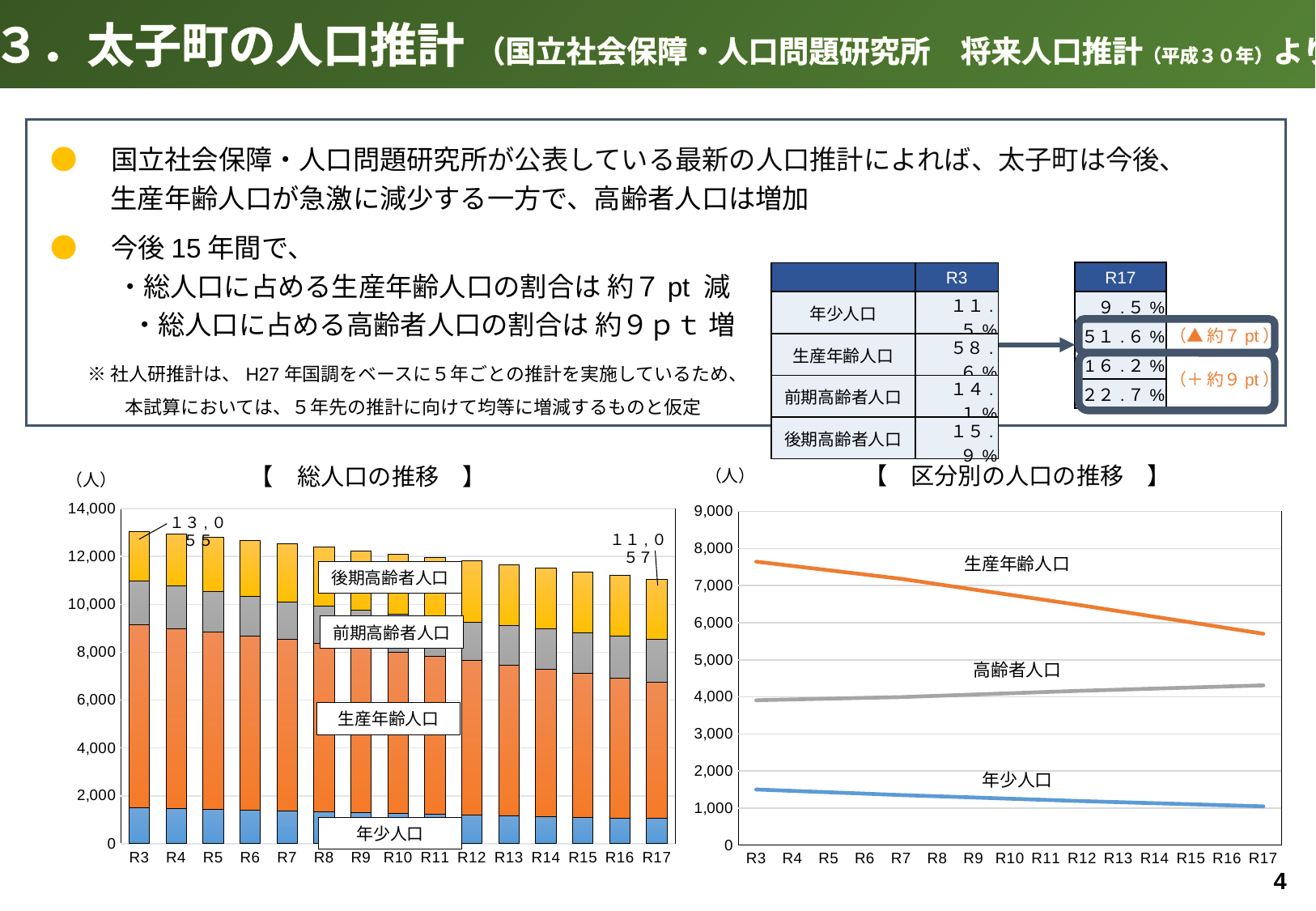

３．太子町の人口推計 （国立社会保障・人口問題研究所　将来人口推計（平成３０年）より）

●　国立社会保障・人口問題研究所が公表している最新の人口推計によれば、太子町は今後、
　　 生産年齢人口が急激に減少する一方で、高齢者人口は増加
●　今後15年間で、
　　  ・総人口に占める生産年齢人口の割合は 約７pt 減
　　　・総人口に占める高齢者人口の割合は 約９ｐｔ 増
　　※ 社人研推計は、H27年国調をベースに５年ごとの推計を実施しているため、
　　　　本試算においては、５年先の推計に向けて均等に増減するものと仮定
| R17 |
| --- |
| ９.５% |
| ５１.６% |
| 1６.２% |
| ２２.７% |
|  | R3 |
| --- | --- |
| 年少人口 | １１.５% |
| 生産年齢人口 | ５８.６% |
| 前期高齢者人口 | １４.１% |
| 後期高齢者人口 | １５.９% |

（▲ 約７pt）

（＋ 約９pt）
【　区分別の人口の推移　】
【　総人口の推移　】
（人）
（人）

### Chart

| Category | 年少人口 | 生産年齢人口 | 前期高齢者人口 | 後期高齢者人口 |
|---|---|---|---|---|
| R3 | 1501.0 | 7647.0 | 1837.0 | 2070.0 |
| R4 | 1463.0 | 7531.0 | 1769.0 | 2160.0 |
| R5 | 1426.0 | 7416.0 | 1701.0 | 2249.0 |
| R6 | 1388.0 | 7300.0 | 1633.0 | 2339.0 |
| R7 | 1350.0 | 7184.0 | 1565.0 | 2428.0 |
| R8 | 1317.0 | 7040.0 | 1571.0 | 2456.0 |
| R9 | 1285.0 | 6896.0 | 1577.0 | 2484.0 |
| R10 | 1252.0 | 6753.0 | 1584.0 | 2512.0 |
| R11 | 1220.0 | 6609.0 | 1590.0 | 2540.0 |
| R12 | 1187.0 | 6465.0 | 1596.0 | 2568.0 |
| R13 | 1159.0 | 6313.0 | 1635.0 | 2557.0 |
| R14 | 1131.0 | 6160.0 | 1675.0 | 2547.0 |
| R15 | 1102.0 | 6008.0 | 1714.0 | 2536.0 |
| R16 | 1074.0 | 5855.0 | 1754.0 | 2526.0 |
| R17 | 1046.0 | 5703.0 | 1793.0 | 2515.0 |

### Chart

| Category | 年少人口 | 生産年齢人口 | 高齢者人口 |
|---|---|---|---|
| R3 | 1501.0 | 7647.0 | 3907.0 |
| R4 | 1463.0 | 7531.0 | 3929.0 |
| R5 | 1426.0 | 7416.0 | 3950.0 |
| R6 | 1388.0 | 7300.0 | 3972.0 |
| R7 | 1350.0 | 7184.0 | 3993.0 |
| R8 | 1317.0 | 7040.0 | 4027.0 |
| R9 | 1285.0 | 6896.0 | 4061.0 |
| R10 | 1252.0 | 6753.0 | 4096.0 |
| R11 | 1220.0 | 6609.0 | 4130.0 |
| R12 | 1187.0 | 6465.0 | 4164.0 |
| R13 | 1159.0 | 6313.0 | 4192.0 |
| R14 | 1131.0 | 6160.0 | 4222.0 |
| R15 | 1102.0 | 6008.0 | 4250.0 |
| R16 | 1074.0 | 5855.0 | 4280.0 |
| R17 | 1046.0 | 5703.0 | 4308.0 |
１３,０５５
１１,０５７
生産年齢人口
後期高齢者人口
前期高齢者人口
高齢者人口
生産年齢人口
年少人口
年少人口
4